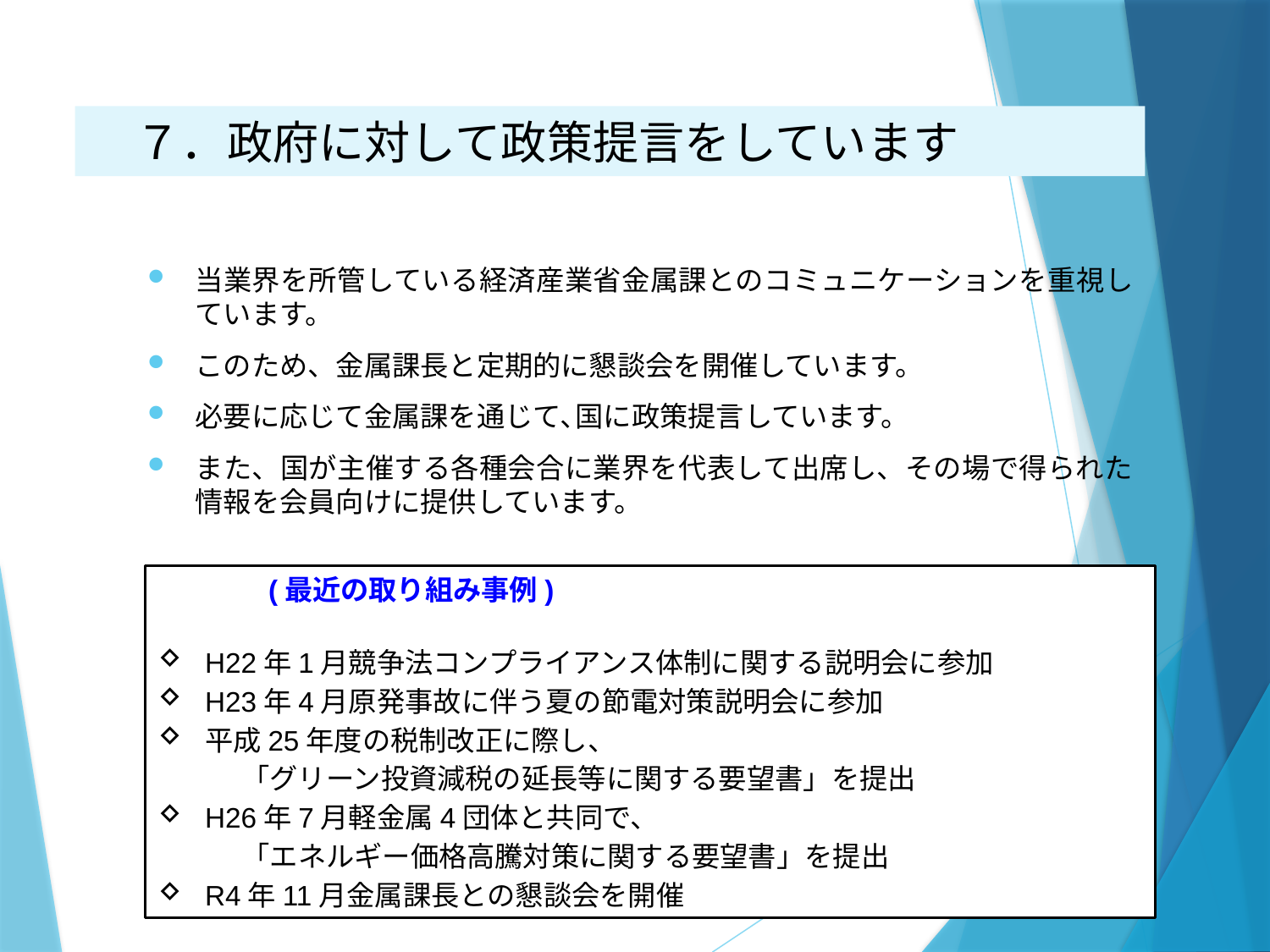

# ７．政府に対して政策提言をしています
当業界を所管している経済産業省金属課とのコミュニケーションを重視しています。
このため、金属課長と定期的に懇談会を開催しています。
必要に応じて金属課を通じて､国に政策提言しています。
また、国が主催する各種会合に業界を代表して出席し、その場で得られた情報を会員向けに提供しています。

(最近の取り組み事例)

H22年1月競争法コンプライアンス体制に関する説明会に参加
H23年4月原発事故に伴う夏の節電対策説明会に参加
平成25年度の税制改正に際し、
　　　「グリーン投資減税の延長等に関する要望書」を提出
H26年7月軽金属4団体と共同で、
　　　「エネルギー価格高騰対策に関する要望書」を提出
R4年11月金属課長との懇談会を開催